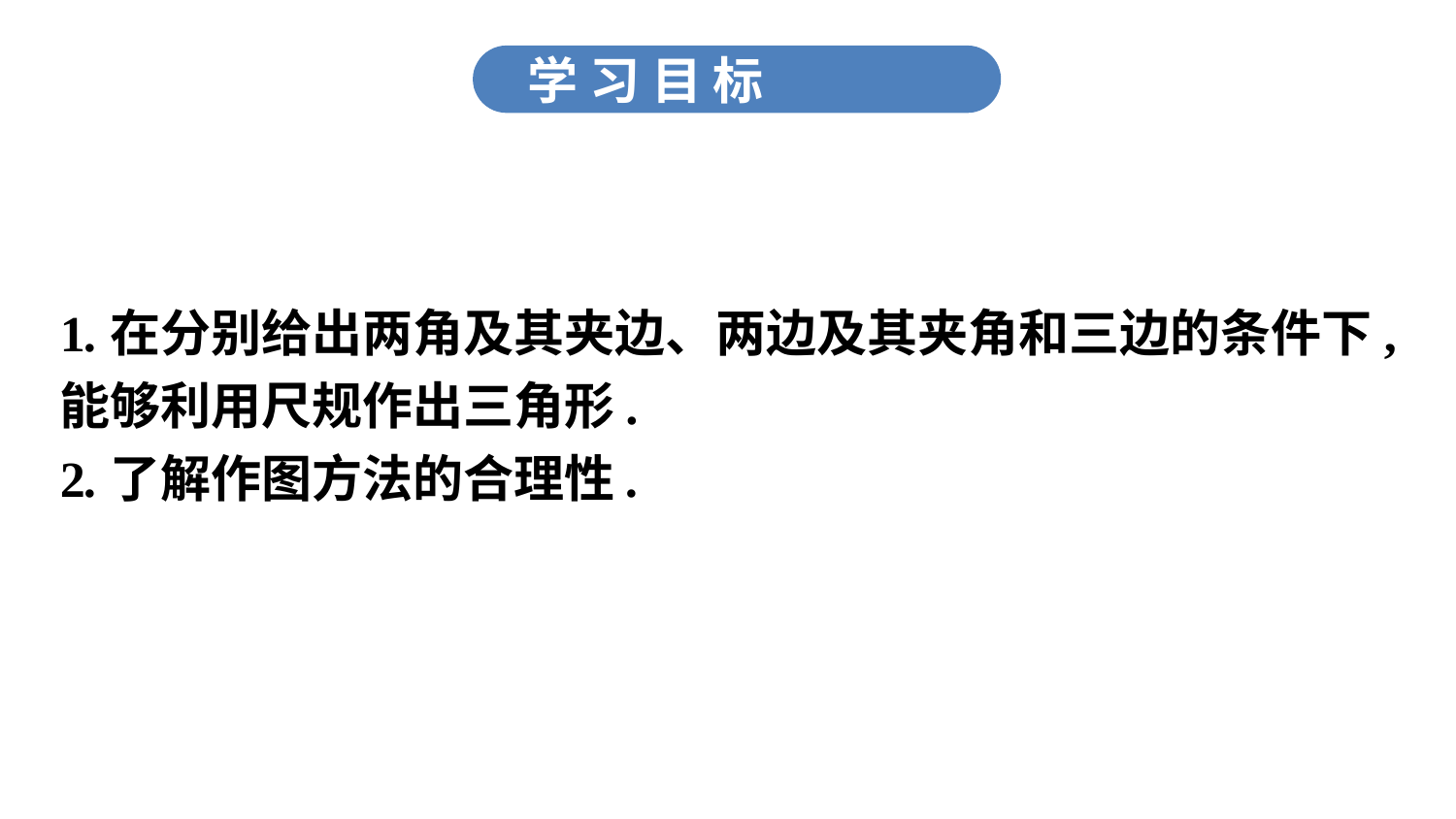

学 习 目 标
1.在分别给出两角及其夹边、两边及其夹角和三边的条件下,能够利用尺规作出三角形.
2.了解作图方法的合理性.